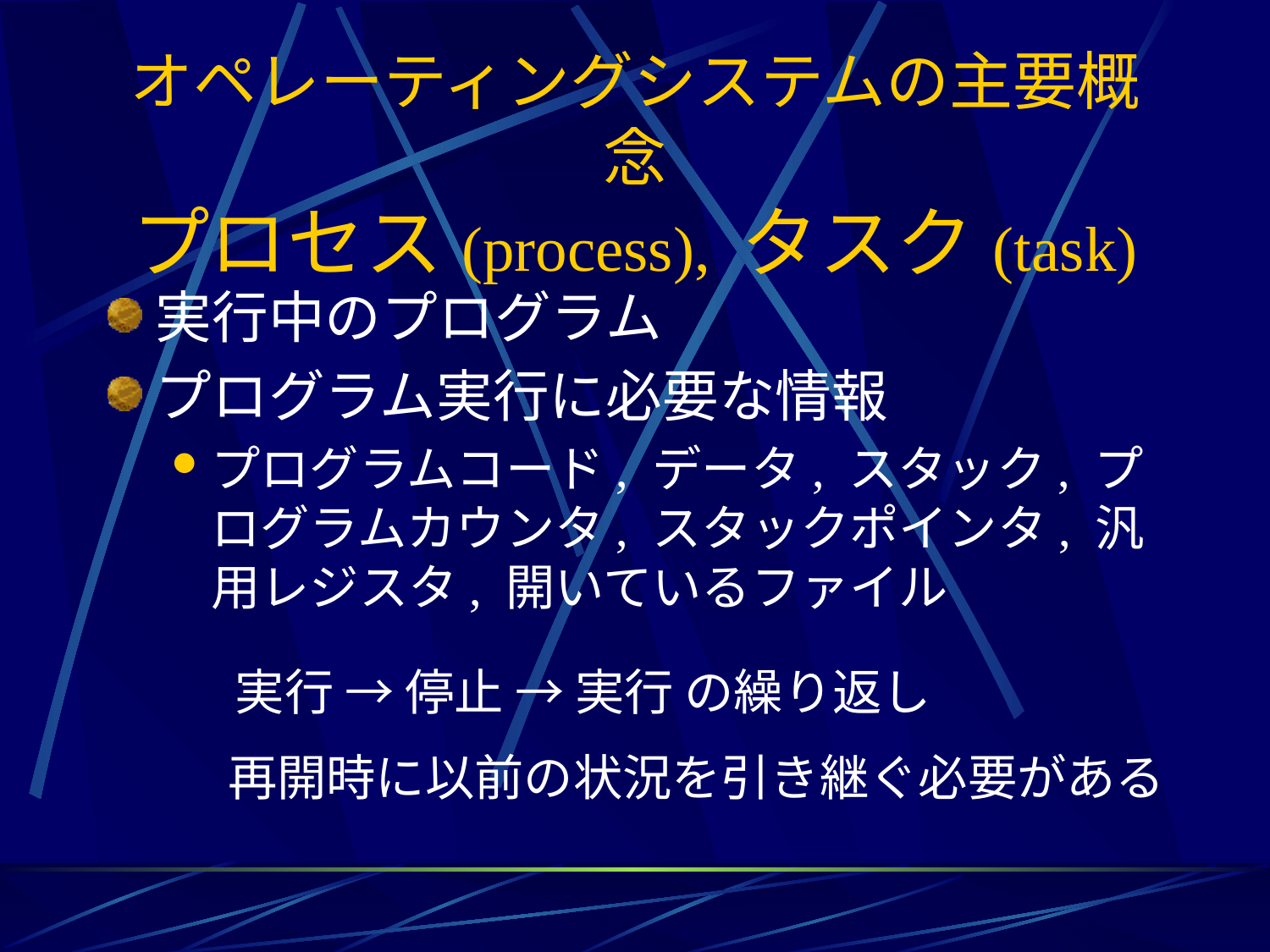

# オペレーティングシステムの主要概念 プロセス(process), タスク(task)
実行中のプログラム
プログラム実行に必要な情報
プログラムコード, データ, スタック, プログラムカウンタ, スタックポインタ, 汎用レジスタ, 開いているファイル
実行 → 停止 → 実行 の繰り返し
再開時に以前の状況を引き継ぐ必要がある